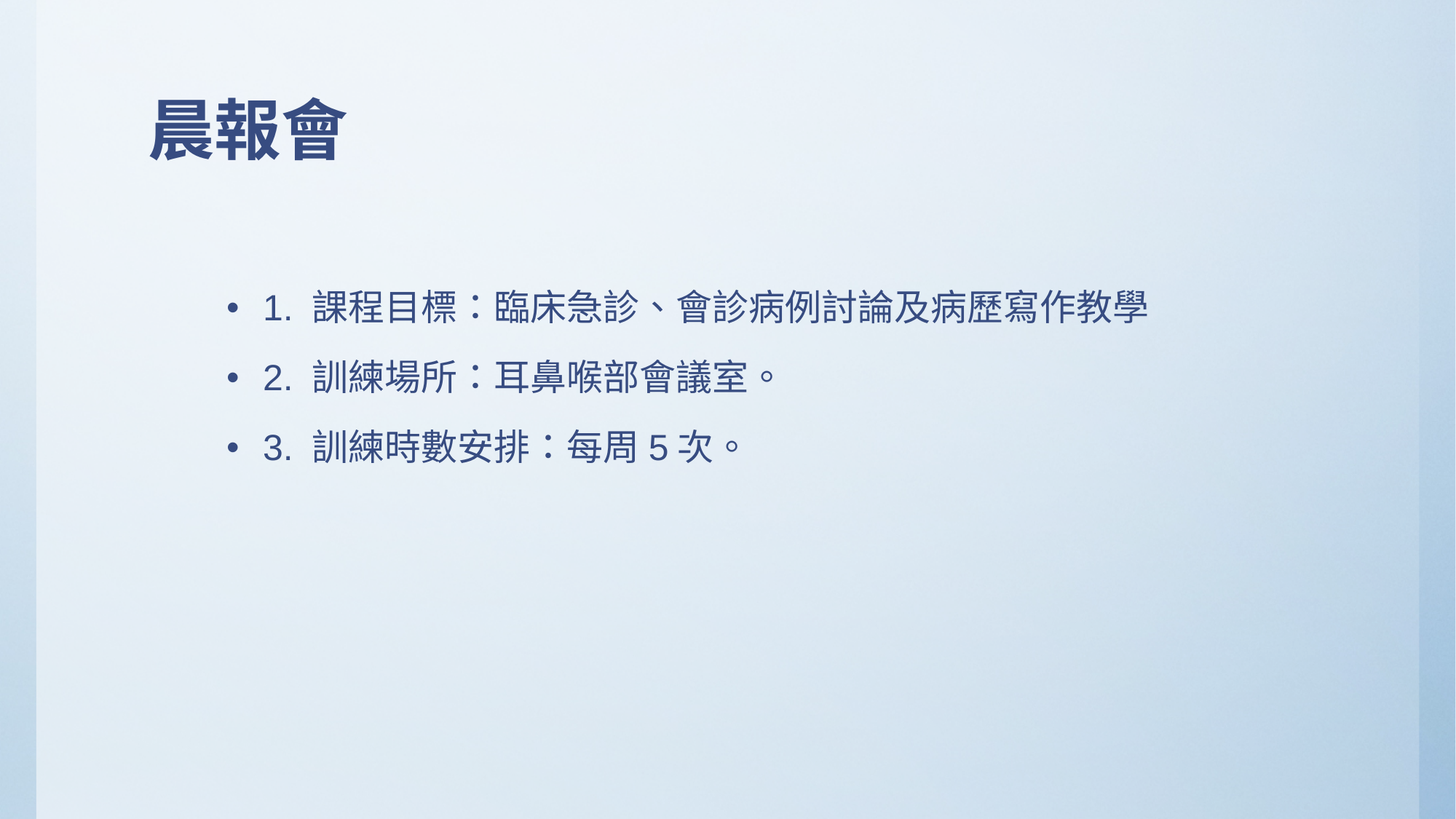

# 晨報會
1. 課程目標：臨床急診、會診病例討論及病歷寫作教學
2. 訓練場所：耳鼻喉部會議室。
3. 訓練時數安排：每周5次。